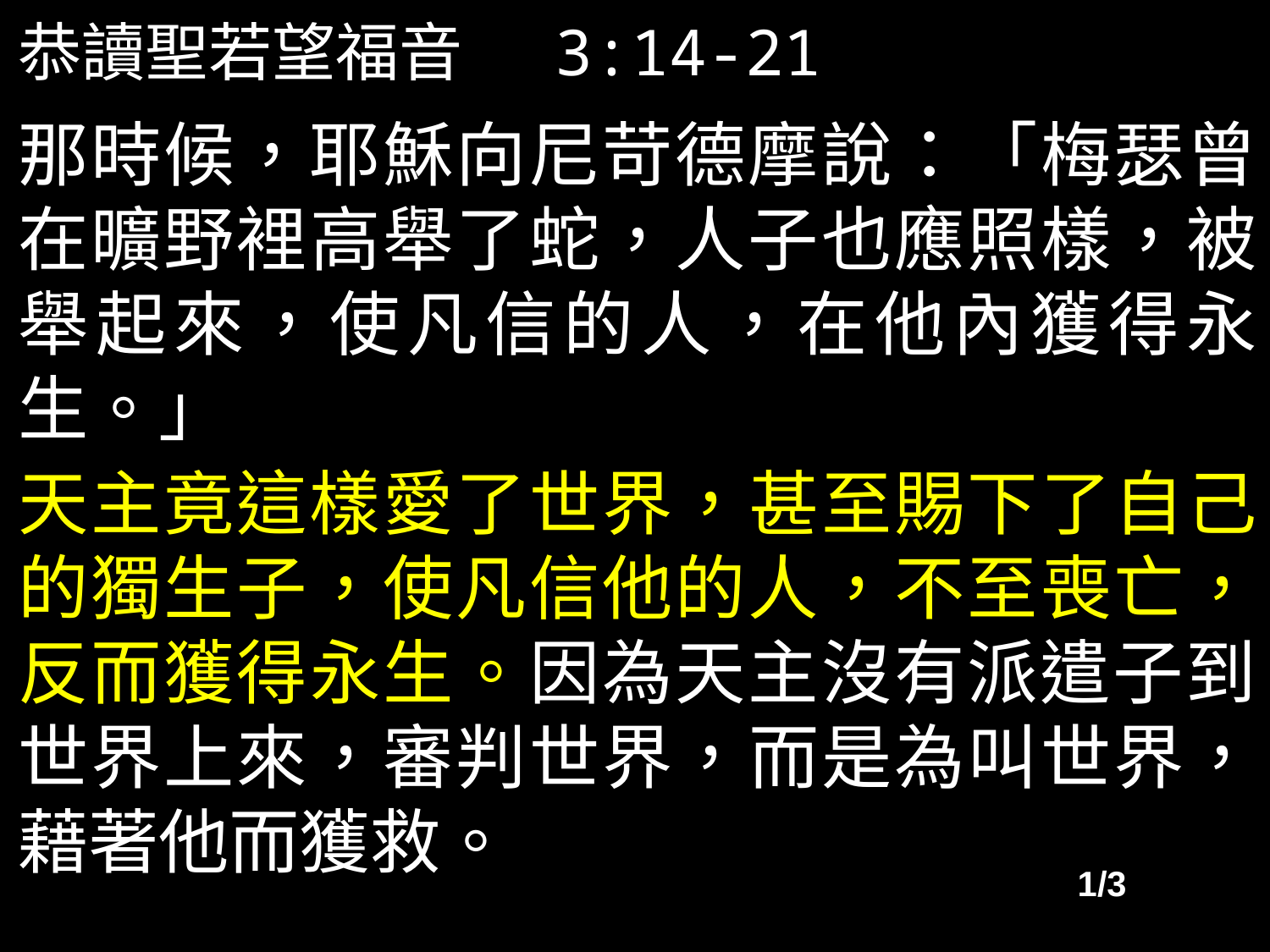

恭讀聖若望福音　 3:14-21
那時候，耶穌向尼苛德摩說：「梅瑟曾在曠野裡高舉了蛇，人子也應照樣，被舉起來，使凡信的人，在他內獲得永生。」
天主竟這樣愛了世界，甚至賜下了自己的獨生子，使凡信他的人，不至喪亡，反而獲得永生。因為天主沒有派遣子到世界上來，審判世界，而是為叫世界，藉著他而獲救。

1/3